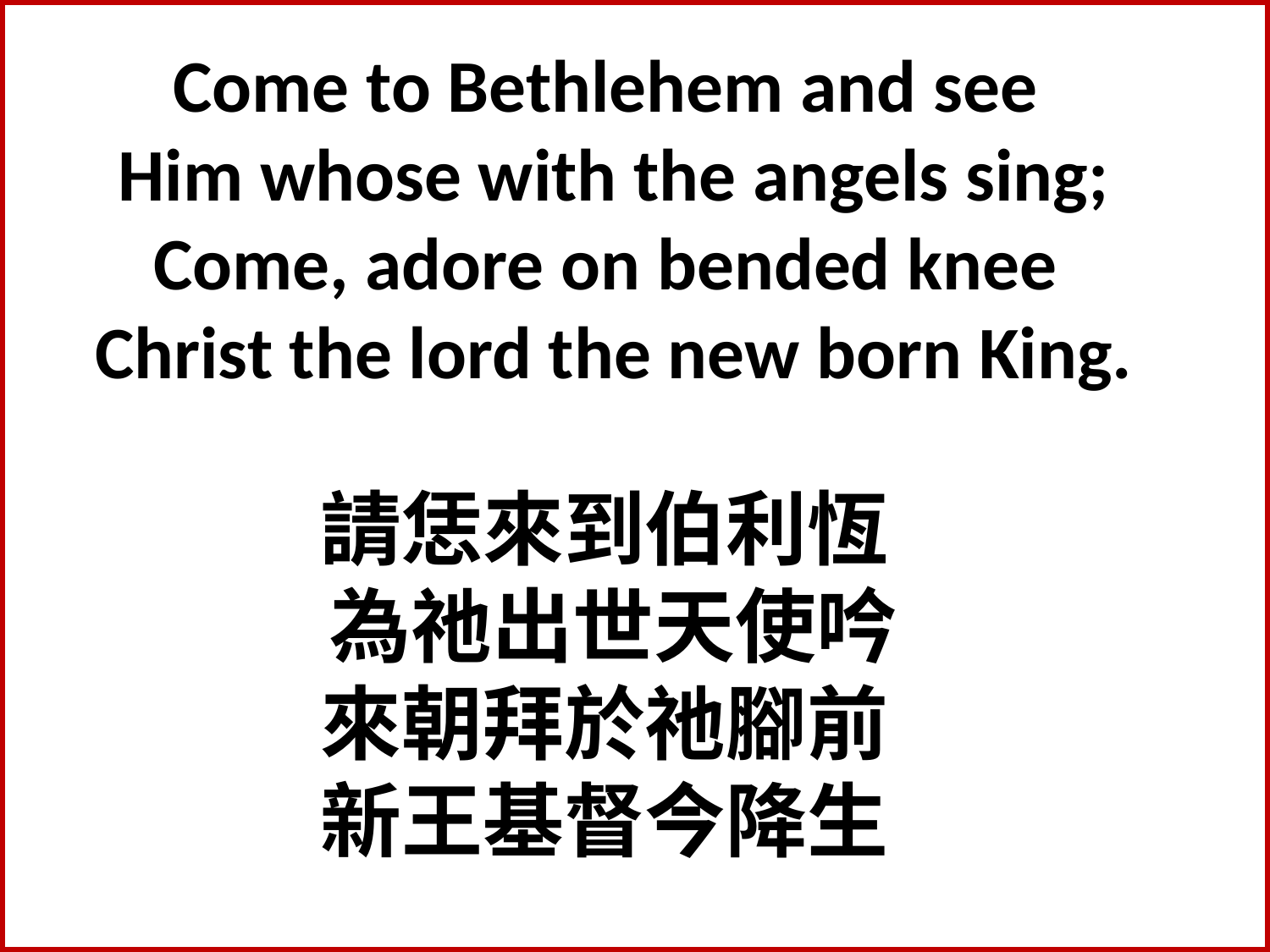

Come to Bethlehem and see
Him whose with the angels sing;
Come, adore on bended knee
Christ the lord the new born King.

請恁來到伯利恆
為祂出世天使吟
來朝拜於祂腳前
新王基督今降生